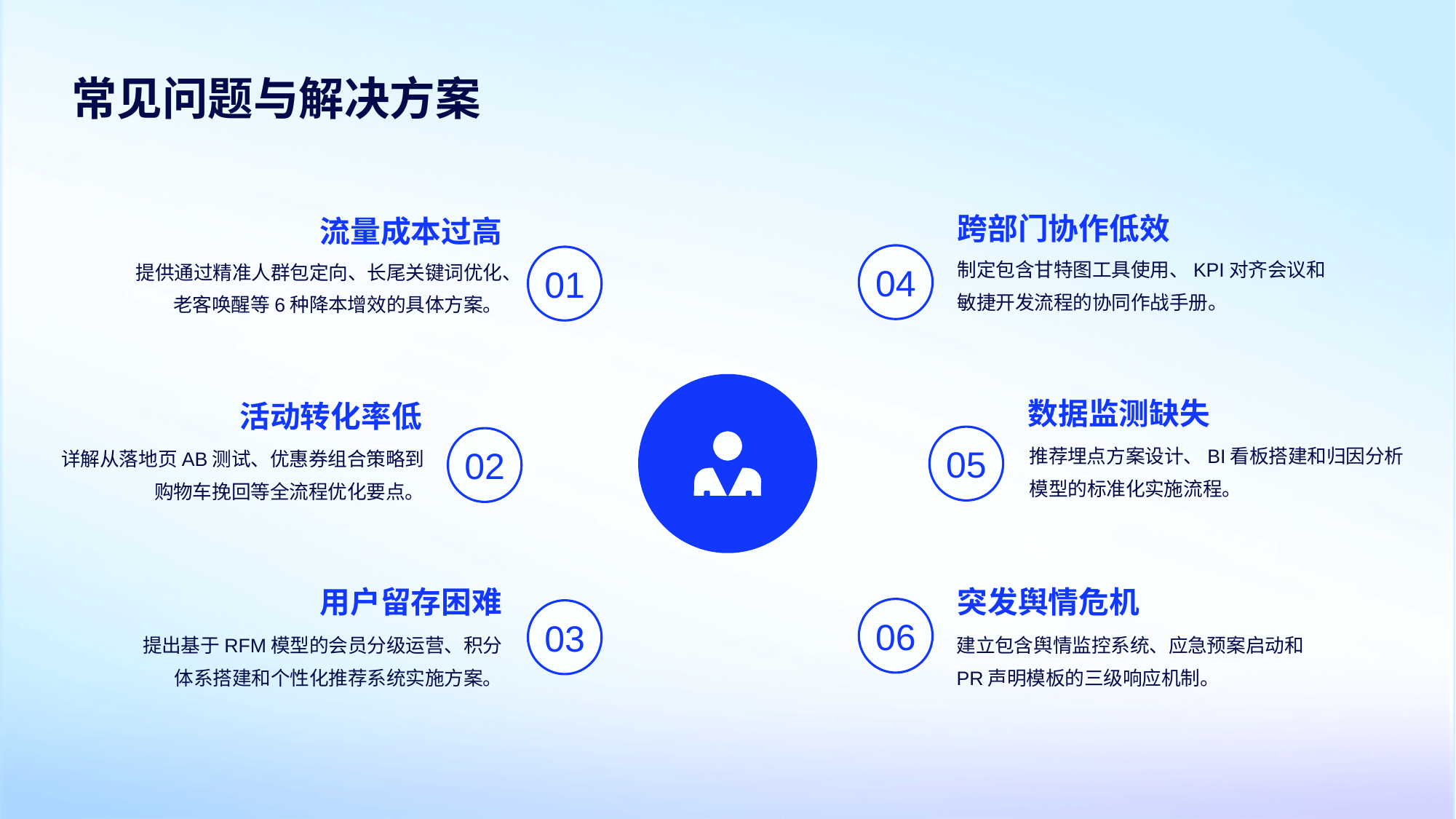

常见问题与解决方案
跨部门协作低效
流量成本过高
制定包含甘特图工具使用、KPI对齐会议和敏捷开发流程的协同作战手册。

提供通过精准人群包定向、长尾关键词优化、老客唤醒等6种降本增效的具体方案。
04
01

数据监测缺失
活动转化率低

推荐埋点方案设计、BI看板搭建和归因分析模型的标准化实施流程。
详解从落地页AB测试、优惠券组合策略到购物车挽回等全流程优化要点。
05
02
用户留存困难
突发舆情危机

06
03
提出基于RFM模型的会员分级运营、积分体系搭建和个性化推荐系统实施方案。
建立包含舆情监控系统、应急预案启动和PR声明模板的三级响应机制。